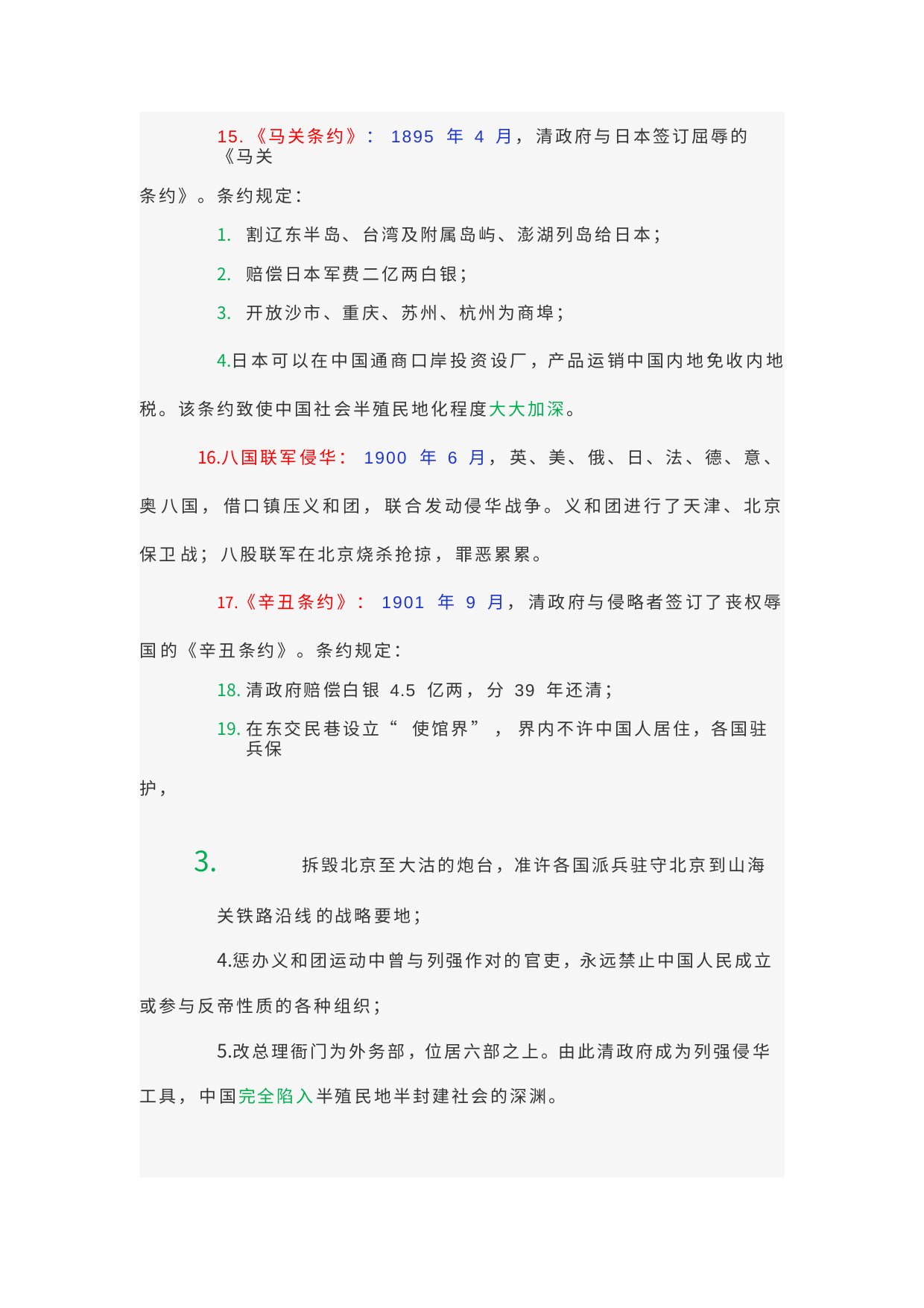

15.《马关条约》： 1895 年 4 月， 清政府与日本签订屈辱的《马关

条约》。条约规定：

割辽东半岛、台湾及附属岛屿、澎湖列岛给日本；

赔偿日本军费二亿两白银；

开放沙市、重庆、苏州、杭州为商埠；
日本可以在中国通商口岸投资设厂，产品运销中国内地免收内地 税。该条约致使中国社会半殖民地化程度大大加深。
八国联军侵华： 1900 年 6 月， 英、美、俄、日、法、德、意、奥 八国， 借口镇压义和团， 联合发动侵华战争。义和团进行了天津、北京保卫 战； 八股联军在北京烧杀抢掠， 罪恶累累。
《辛丑条约》： 1901 年 9 月， 清政府与侵略者签订了丧权辱国 的《辛丑条约》。条约规定：

清政府赔偿白银 4.5 亿两， 分 39 年还清；

在东交民巷设立“ 使馆界”，界内不许中国人居住，各国驻兵保

护，
	拆毁北京至大沽的炮台，准许各国派兵驻守北京到山海关铁路沿线 的战略要地；
惩办义和团运动中曾与列强作对的官吏，永远禁止中国人民成立 或参与反帝性质的各种组织；
改总理衙门为外务部，位居六部之上。由此清政府成为列强侵华 工具， 中国完全陷入半殖民地半封建社会的深渊。